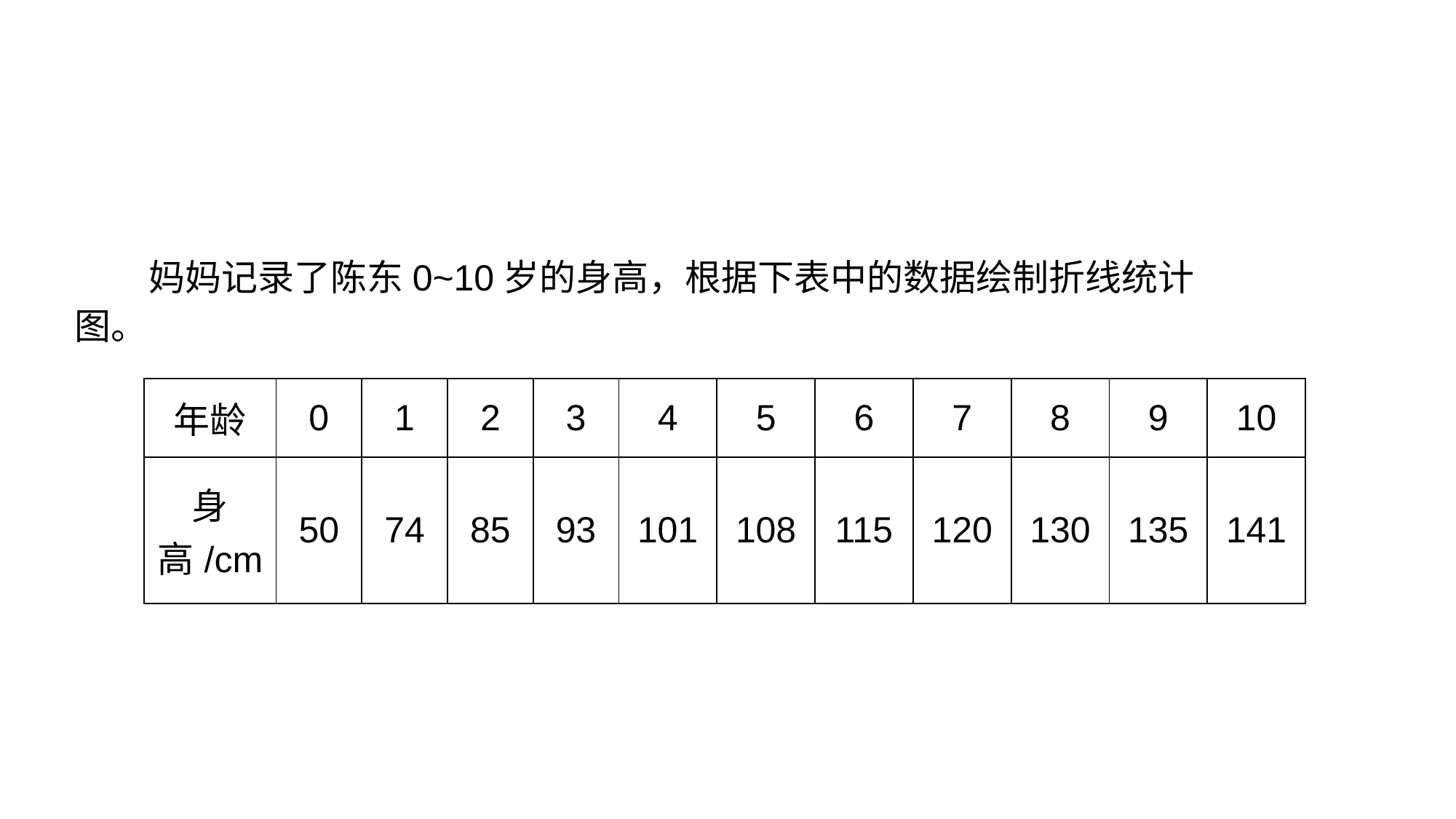

妈妈记录了陈东0~10岁的身高，根据下表中的数据绘制折线统计图。
| 年龄 | 0 | 1 | 2 | 3 | 4 | 5 | 6 | 7 | 8 | 9 | 10 |
| --- | --- | --- | --- | --- | --- | --- | --- | --- | --- | --- | --- |
| 身高/cm | 50 | 74 | 85 | 93 | 101 | 108 | 115 | 120 | 130 | 135 | 141 |